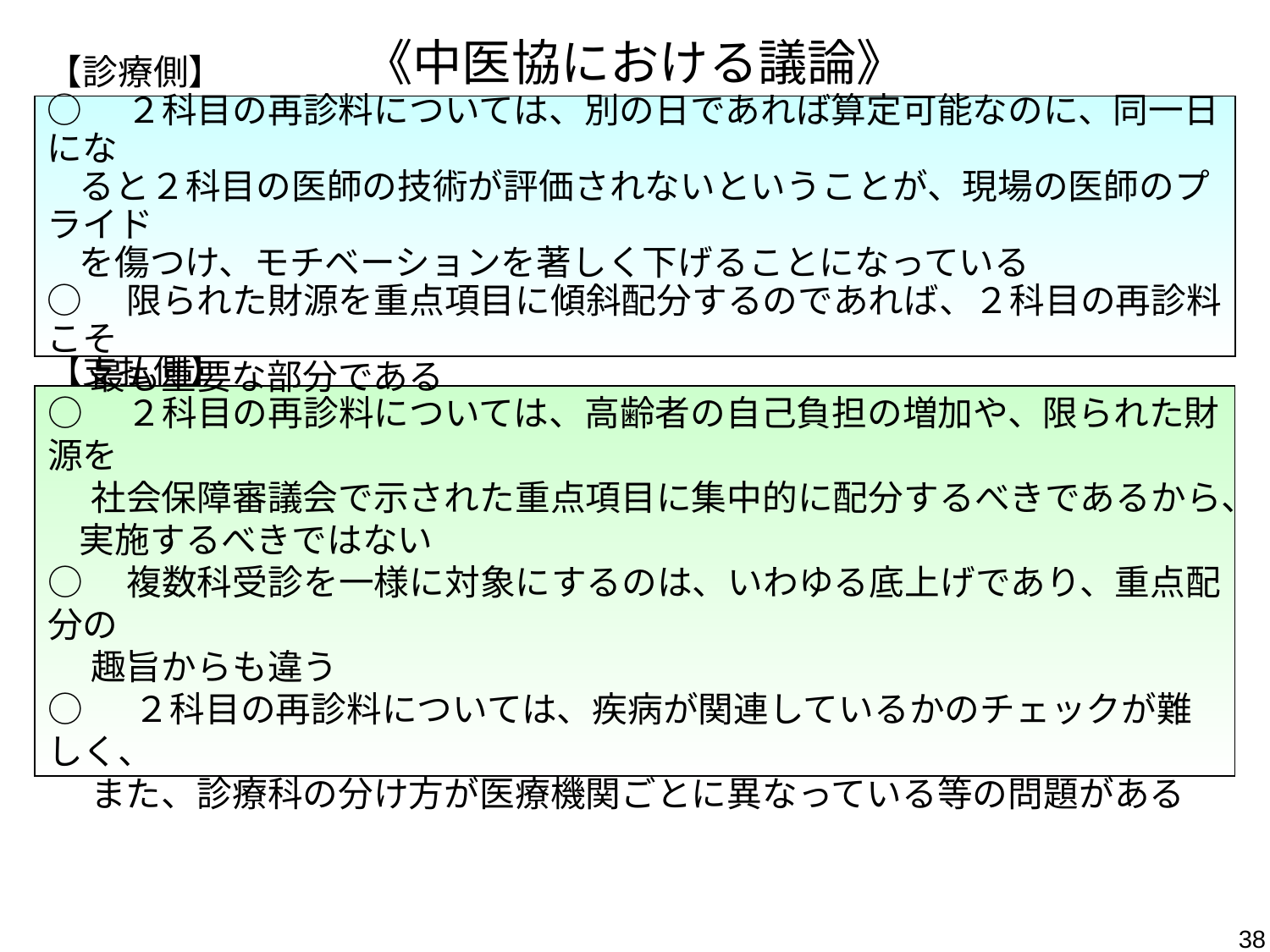

# 《中医協における議論》
【診療側】
○　２科目の再診料については、別の日であれば算定可能なのに、同一日にな
   ると２科目の医師の技術が評価されないということが、現場の医師のプライド
   を傷つけ、モチベーションを著しく下げることになっている
○　限られた財源を重点項目に傾斜配分するのであれば、２科目の再診料こそ
　 最も重要な部分である

【支払側】
○　２科目の再診料については、高齢者の自己負担の増加や、限られた財源を
　 社会保障審議会で示された重点項目に集中的に配分するべきであるから、
   実施するべきではない
○　複数科受診を一様に対象にするのは、いわゆる底上げであり、重点配分の
　 趣旨からも違う
○　 ２科目の再診料については、疾病が関連しているかのチェックが難しく、
　 また、診療科の分け方が医療機関ごとに異なっている等の問題がある
38